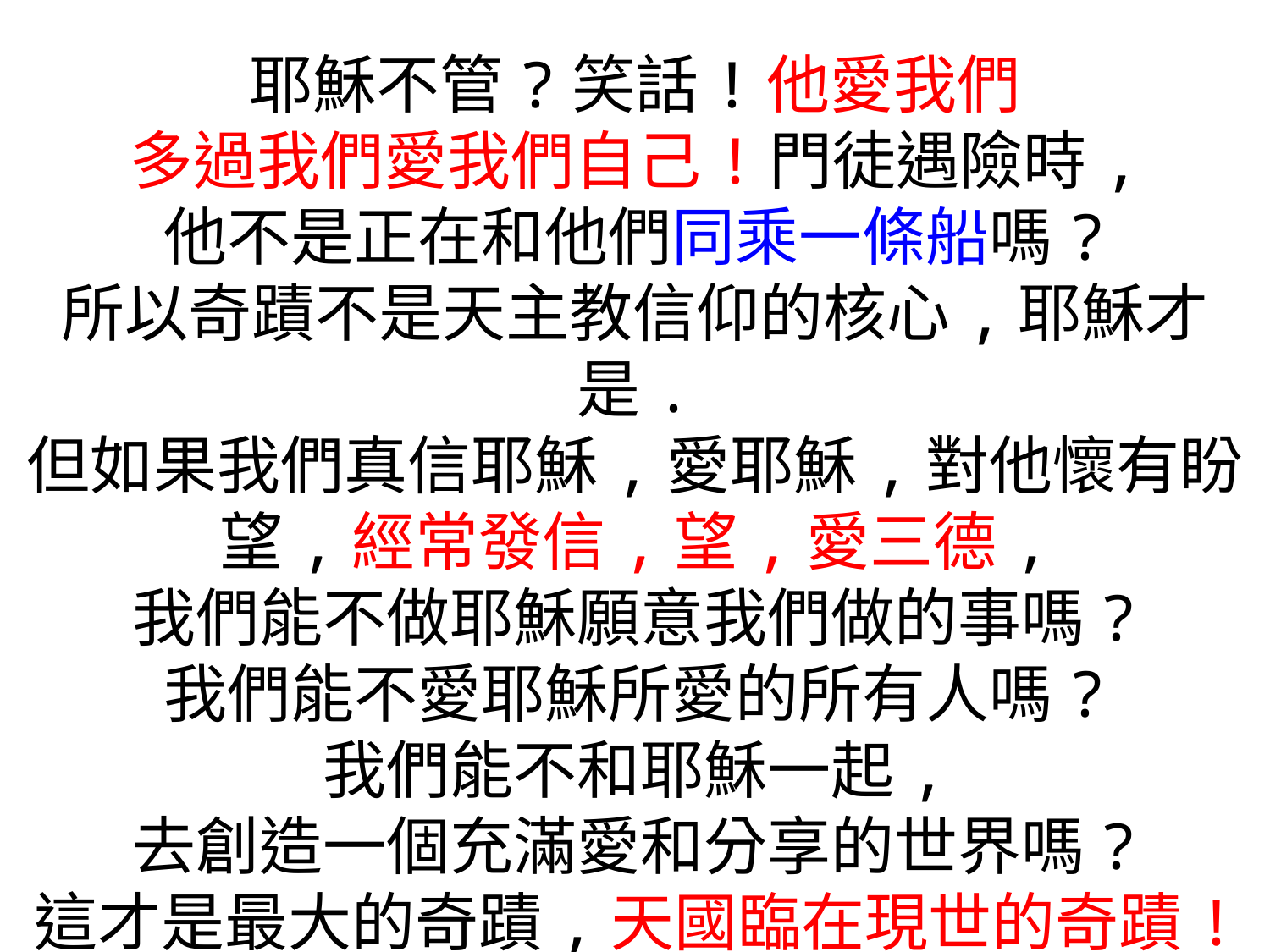

耶穌不管?笑話!他愛我們
多過我們愛我們自己!門徒遇險時,
他不是正在和他們同乘一條船嗎?
所以奇蹟不是天主教信仰的核心,耶穌才是.
但如果我們真信耶穌,愛耶穌,對他懷有盼望,經常發信,望,愛三德,
我們能不做耶穌願意我們做的事嗎?
我們能不愛耶穌所愛的所有人嗎?
我們能不和耶穌一起,
去創造一個充滿愛和分享的世界嗎?
這才是最大的奇蹟,天國臨在現世的奇蹟!